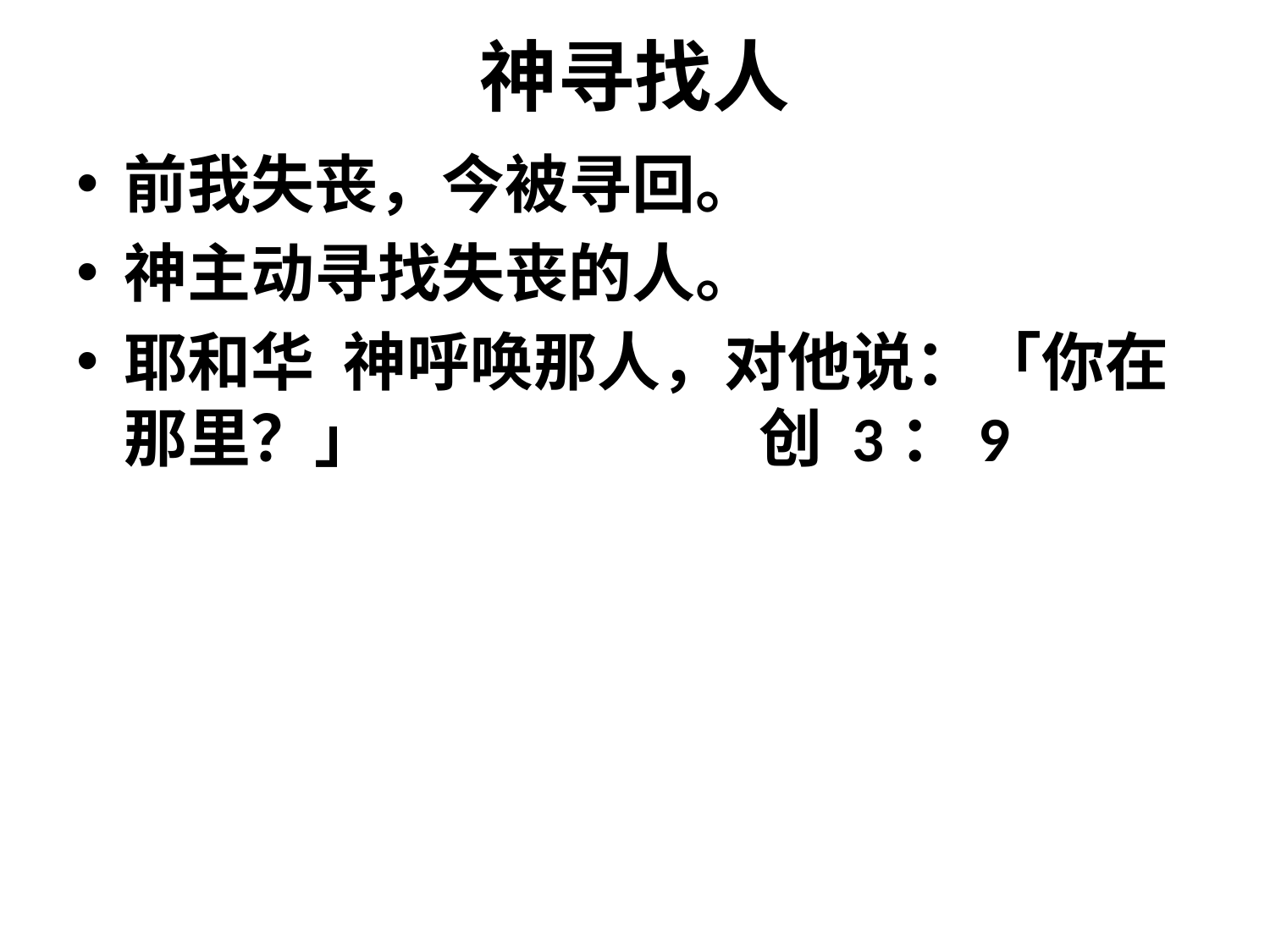

# 神寻找人
前我失丧，今被寻回。
神主动寻找失丧的人。
耶和华  神呼唤那人，对他说：「你在那里？」			创 3：9